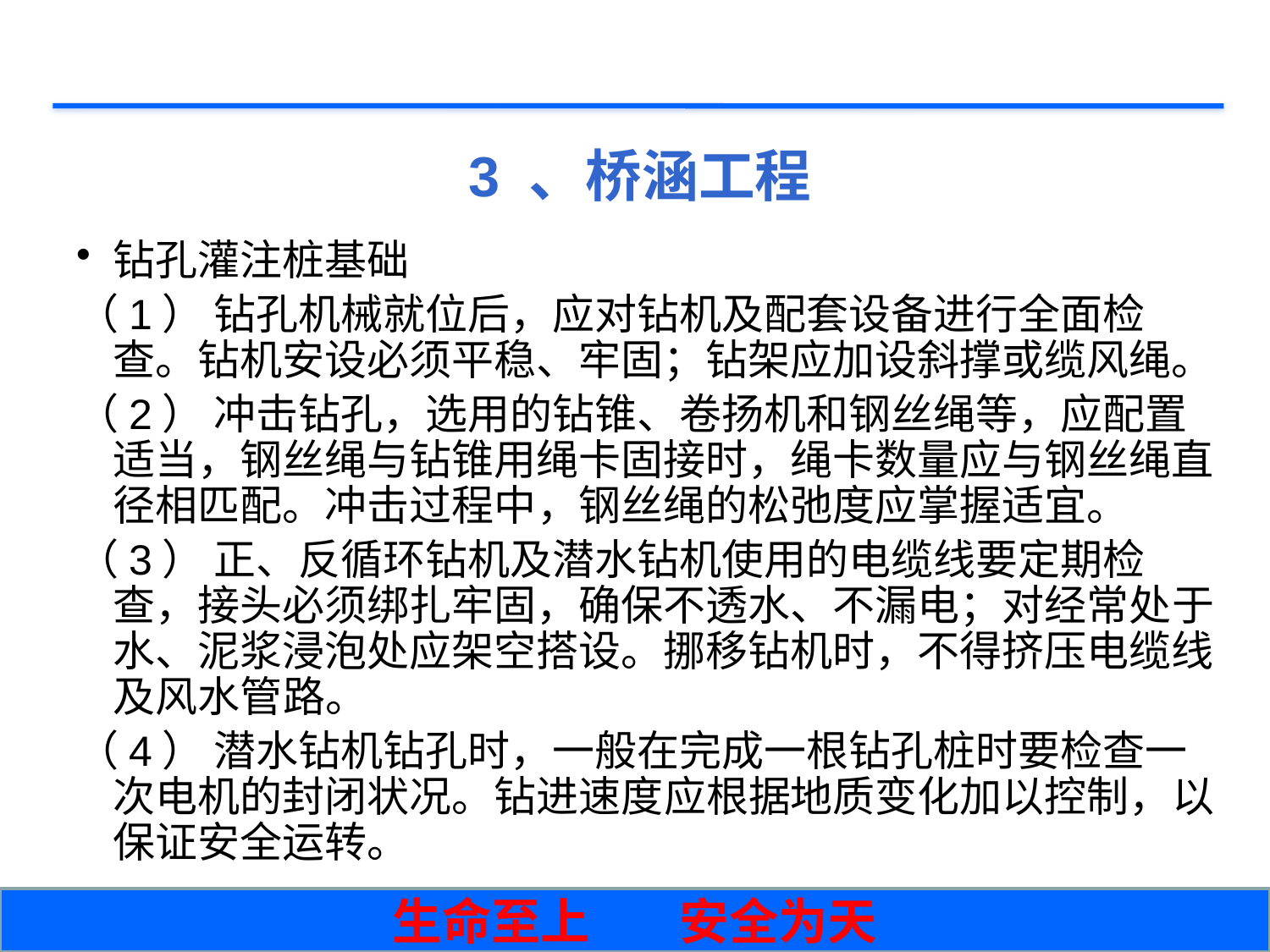

# 3 、桥涵工程
钻孔灌注桩基础
（1） 钻孔机械就位后，应对钻机及配套设备进行全面检查。钻机安设必须平稳、牢固；钻架应加设斜撑或缆风绳。
（2） 冲击钻孔，选用的钻锥、卷扬机和钢丝绳等，应配置适当，钢丝绳与钻锥用绳卡固接时，绳卡数量应与钢丝绳直径相匹配。冲击过程中，钢丝绳的松弛度应掌握适宜。
（3） 正、反循环钻机及潜水钻机使用的电缆线要定期检查，接头必须绑扎牢固，确保不透水、不漏电；对经常处于水、泥浆浸泡处应架空搭设。挪移钻机时，不得挤压电缆线及风水管路。
（4） 潜水钻机钻孔时，一般在完成一根钻孔桩时要检查一次电机的封闭状况。钻进速度应根据地质变化加以控制，以保证安全运转。